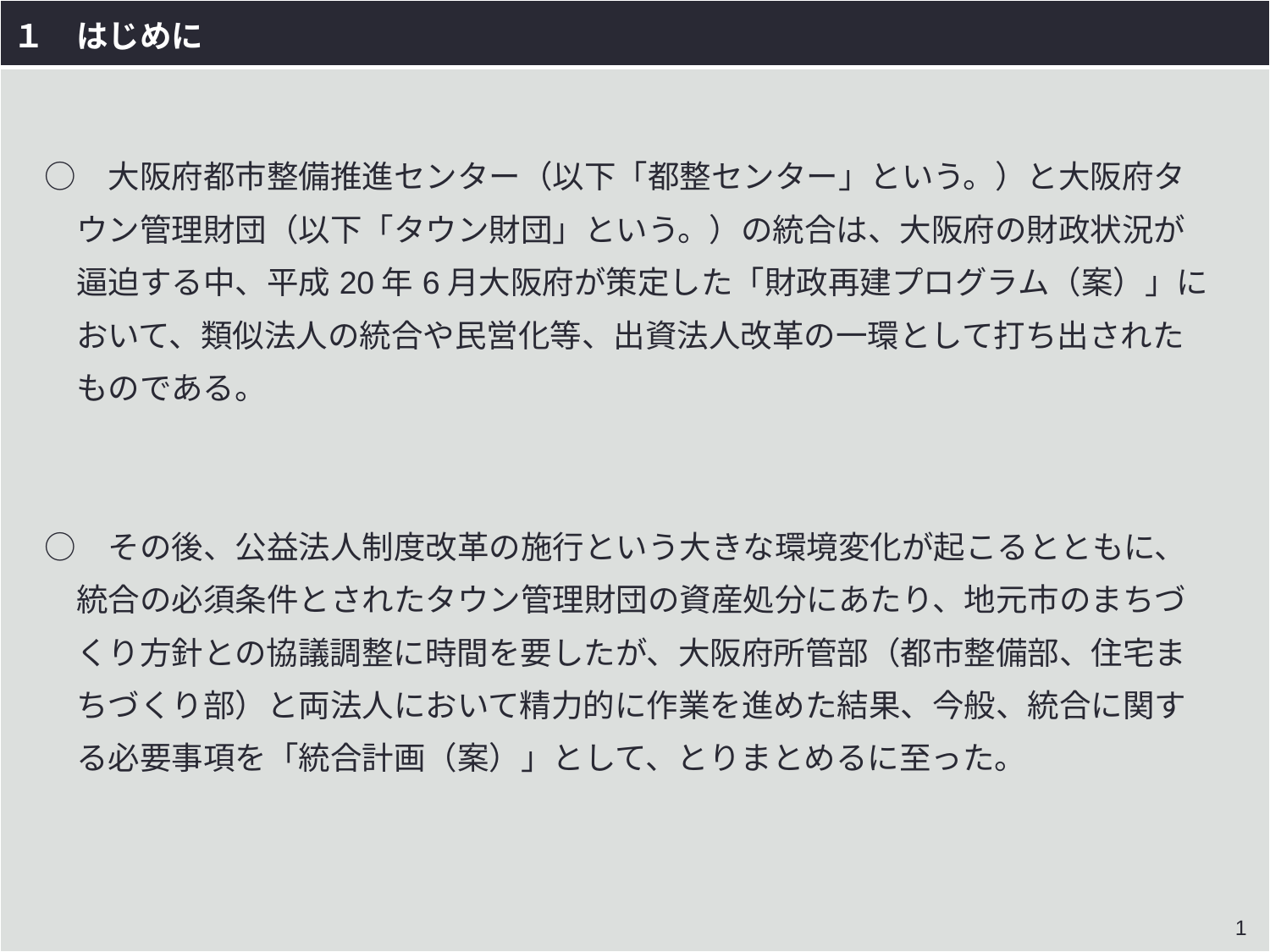

| １　はじめに |
| --- |
| ○　大阪府都市整備推進センター（以下「都整センター」という。）と大阪府タ 　　ウン管理財団（以下「タウン財団」という。）の統合は、大阪府の財政状況が 　　逼迫する中、平成20年6月大阪府が策定した「財政再建プログラム（案）」に 　　おいて、類似法人の統合や民営化等、出資法人改革の一環として打ち出された 　　ものである。 　 　○　その後、公益法人制度改革の施行という大きな環境変化が起こるとともに、 　　統合の必須条件とされたタウン管理財団の資産処分にあたり、地元市のまちづ 　　くり方針との協議調整に時間を要したが、大阪府所管部（都市整備部、住宅ま 　　ちづくり部）と両法人において精力的に作業を進めた結果、今般、統合に関す 　　る必要事項を「統合計画（案）」として、とりまとめるに至った。 |
1